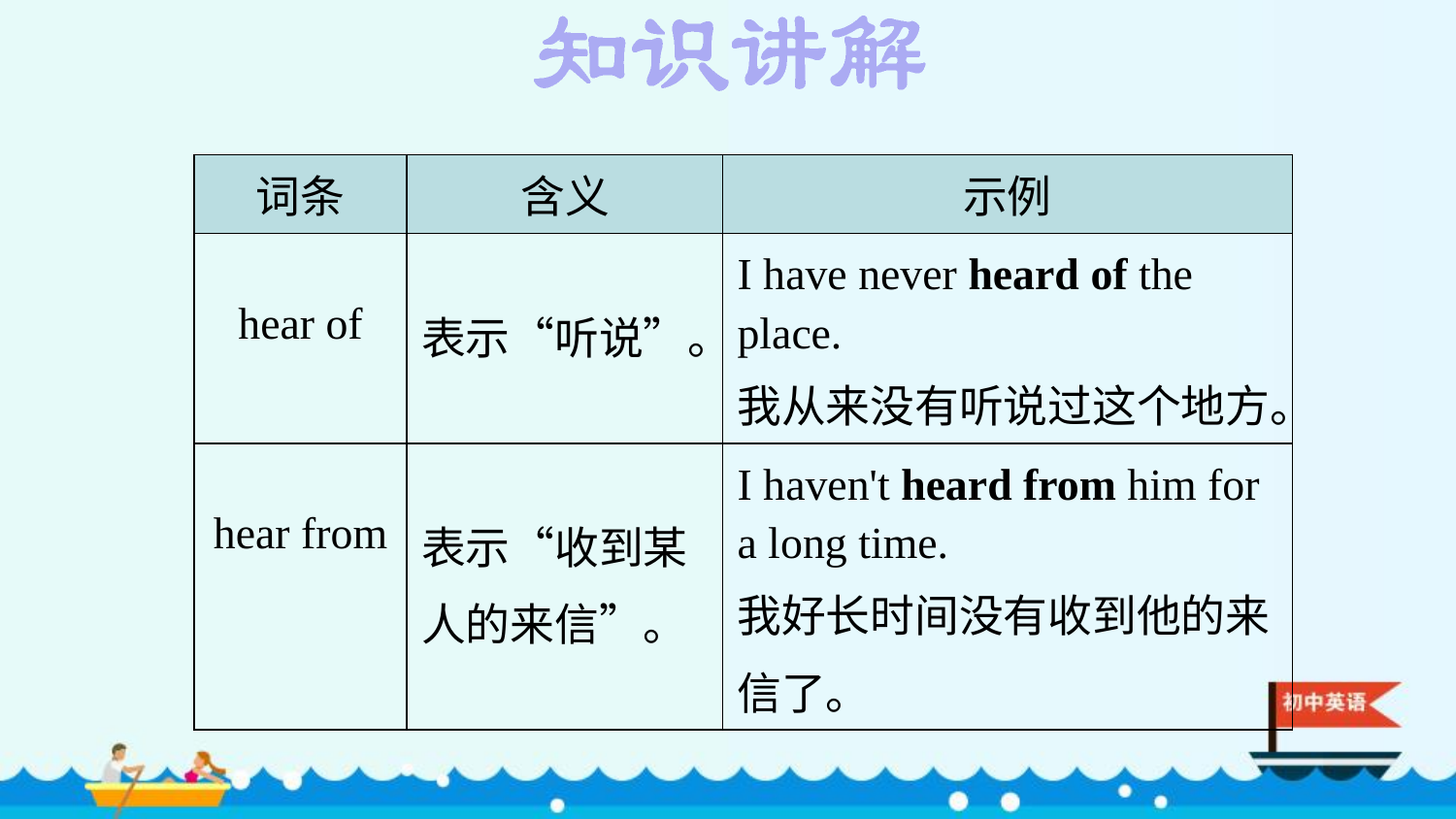

| 词条 | 含义 | 示例 |
| --- | --- | --- |
| hear of | 表示“听说”。 | I have never heard of the place. 我从来没有听说过这个地方。 |
| hear from | 表示“收到某人的来信”。 | I haven't heard from him for a long time. 我好长时间没有收到他的来信了。 |